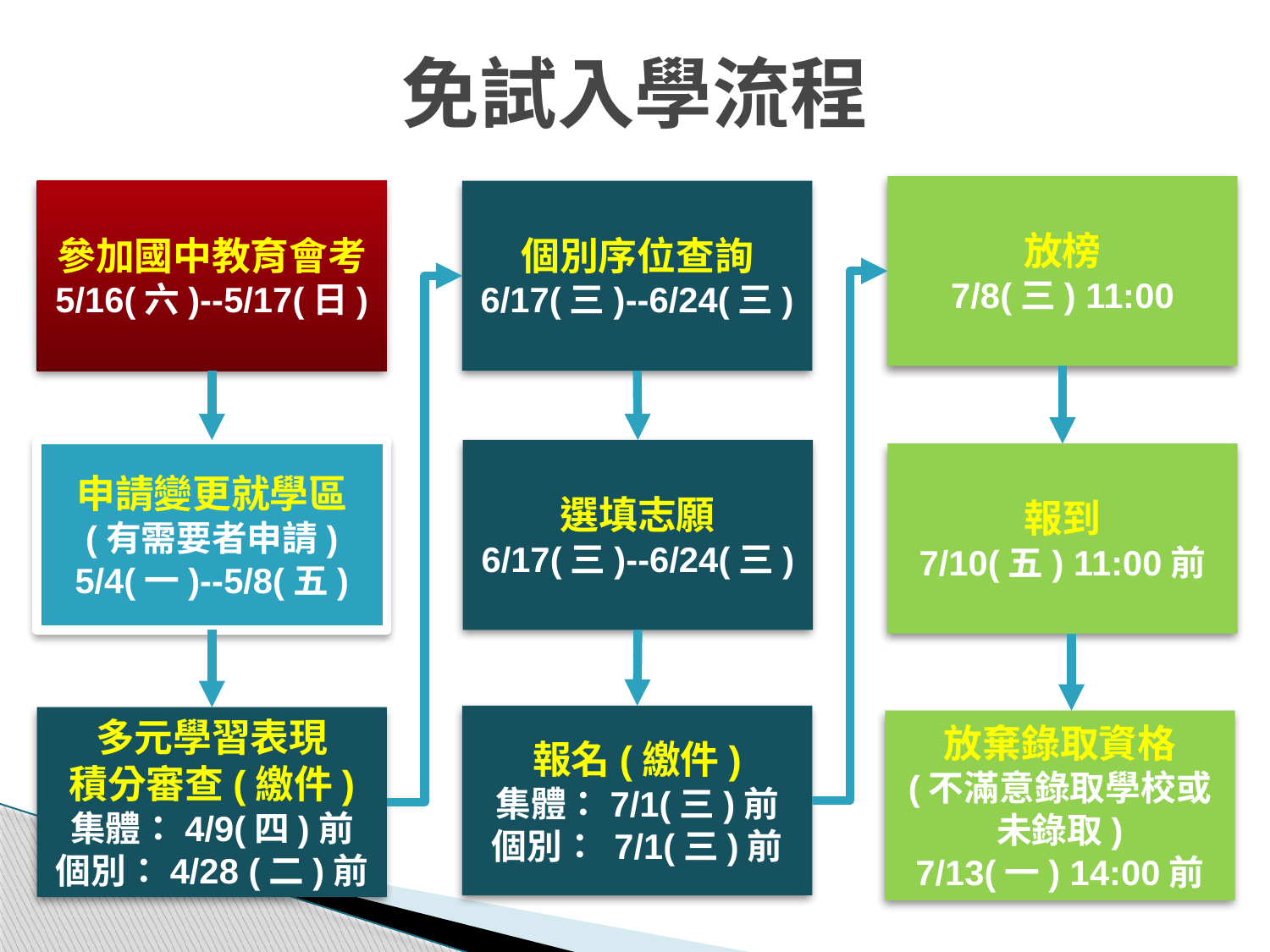

# 免試入學流程
放榜
7/8(三) 11:00
參加國中教育會考
5/16(六)--5/17(日)
個別序位查詢
6/17(三)--6/24(三)
申請變更就學區
(有需要者申請)
5/4(一)--5/8(五)
選填志願
6/17(三)--6/24(三)
報到
7/10(五) 11:00前
報名(繳件)
集體：7/1(三)前
個別： 7/1(三)前
多元學習表現
積分審查(繳件)
集體：4/9(四)前
個別：4/28 (二)前
放棄錄取資格
(不滿意錄取學校或未錄取)
7/13(一) 14:00前